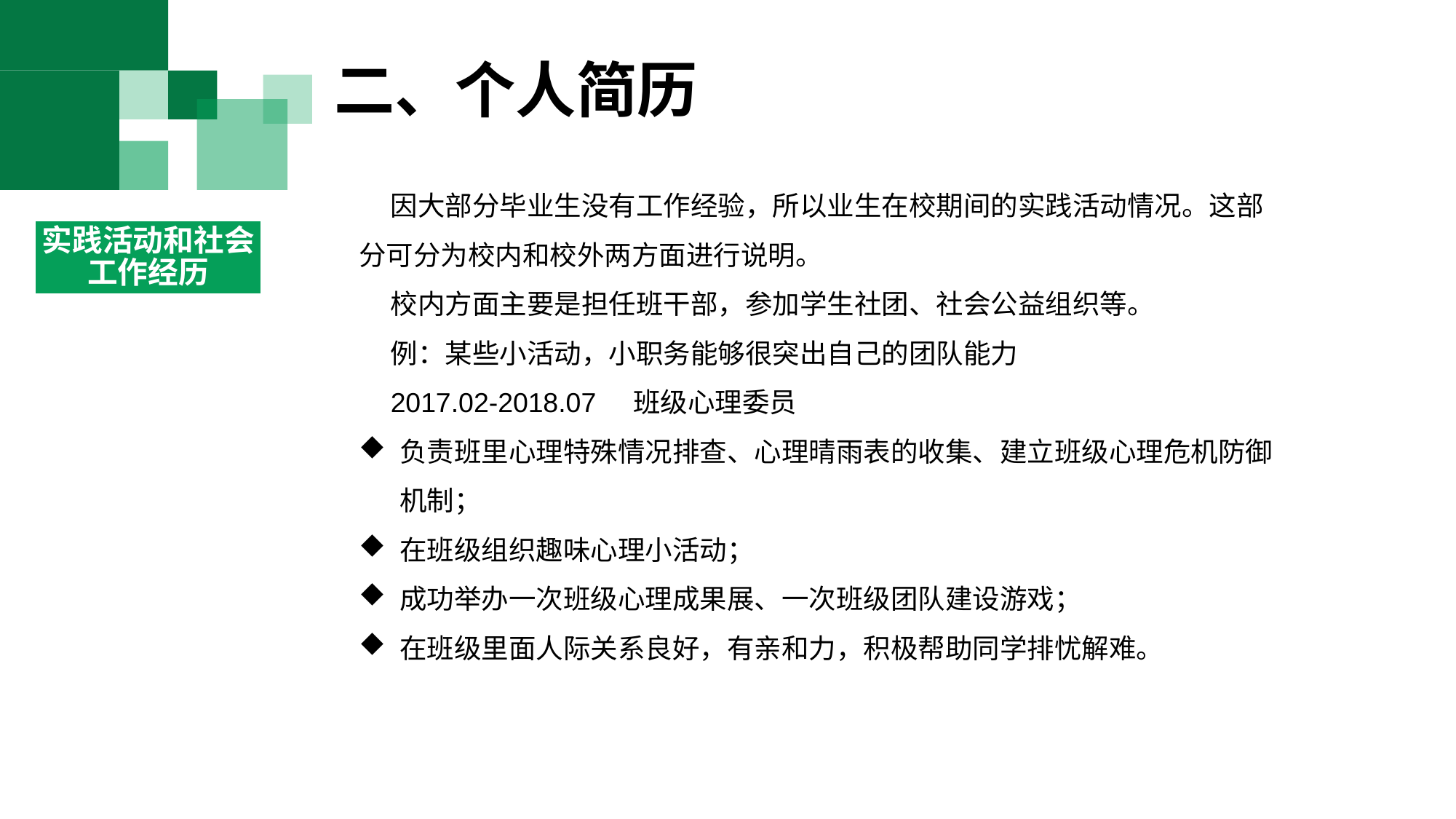

二、个人简历

因大部分毕业生没有工作经验，所以业生在校期间的实践活动情况。这部分可分为校内和校外两方面进行说明。
校内方面主要是担任班干部，参加学生社团、社会公益组织等。
例：某些小活动，小职务能够很突出自己的团队能力
2017.02-2018.07    班级心理委员
负责班里心理特殊情况排查、心理晴雨表的收集、建立班级心理危机防御机制；
在班级组织趣味心理小活动；
成功举办一次班级心理成果展、一次班级团队建设游戏；
在班级里面人际关系良好，有亲和力，积极帮助同学排忧解难。

实践活动和社会工作经历